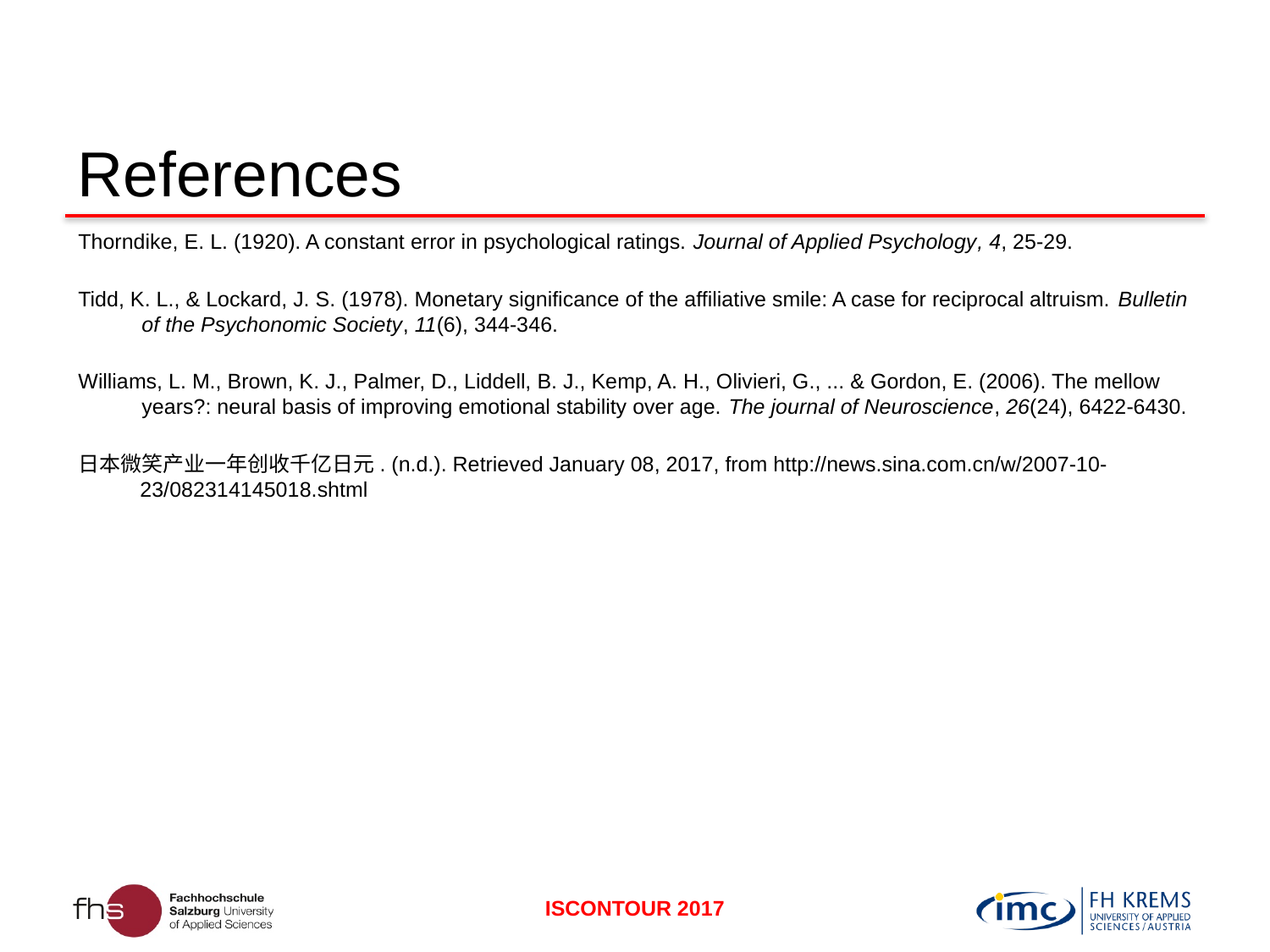

# References
Thorndike, E. L. (1920). A constant error in psychological ratings. Journal of Applied Psychology, 4, 25-29.
Tidd, K. L., & Lockard, J. S. (1978). Monetary significance of the affiliative smile: A case for reciprocal altruism. Bulletin of the Psychonomic Society, 11(6), 344-346.
Williams, L. M., Brown, K. J., Palmer, D., Liddell, B. J., Kemp, A. H., Olivieri, G., ... & Gordon, E. (2006). The mellow years?: neural basis of improving emotional stability over age. The journal of Neuroscience, 26(24), 6422-6430.
日本微笑产业一年创收千亿日元. (n.d.). Retrieved January 08, 2017, from http://news.sina.com.cn/w/2007-10-23/082314145018.shtml